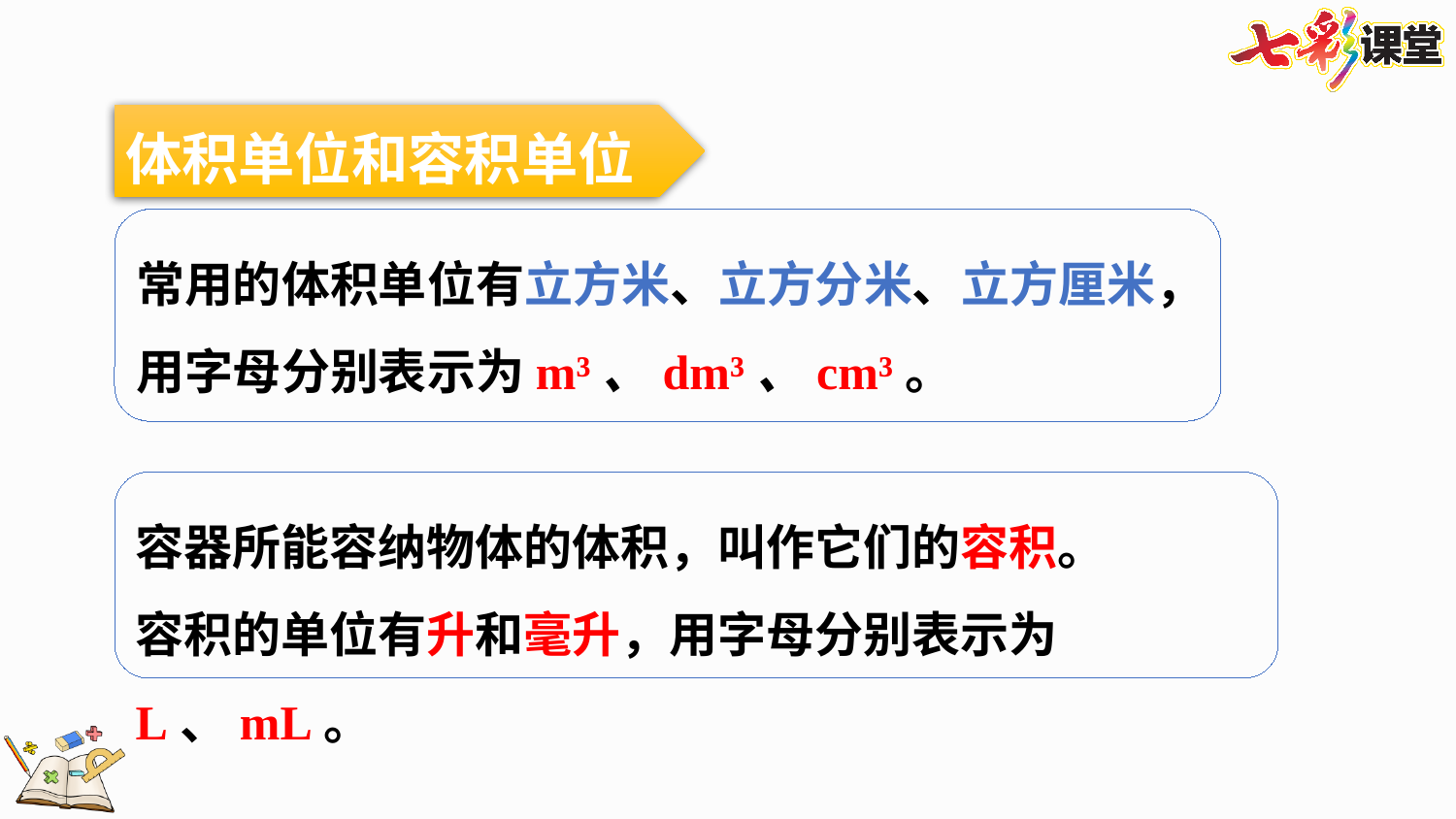

体积单位和容积单位
常用的体积单位有立方米、立方分米、立方厘米，用字母分别表示为m³、dm³、cm³。
容器所能容纳物体的体积，叫作它们的容积。
容积的单位有升和毫升，用字母分别表示为L、mL。